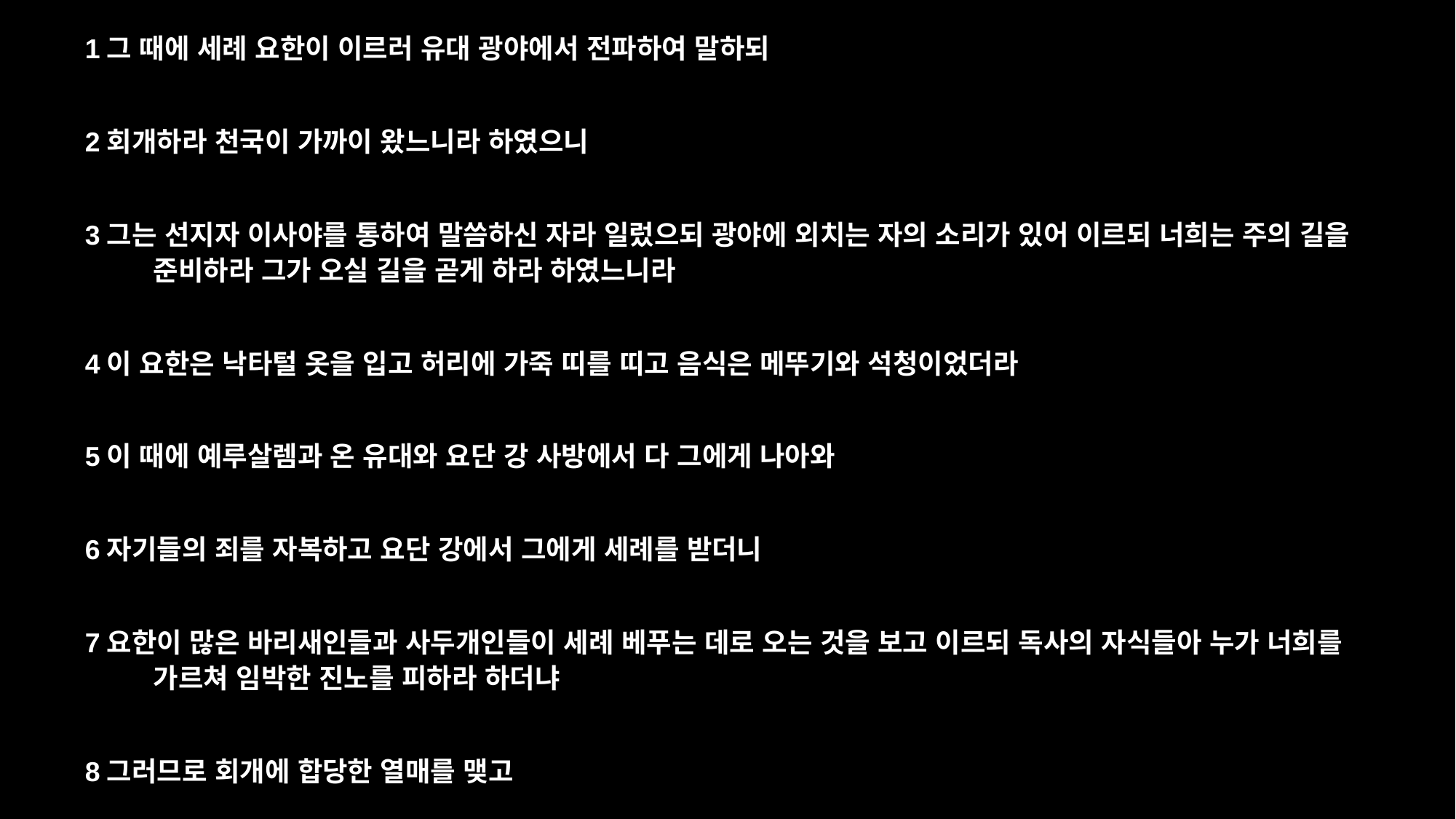

1그 때에 세례 요한이 이르러 유대 광야에서 전파하여 말하되
2회개하라 천국이 가까이 왔느니라 하였으니
3그는 선지자 이사야를 통하여 말씀하신 자라 일렀으되 광야에 외치는 자의 소리가 있어 이르되 너희는 주의 길을 준비하라 그가 오실 길을 곧게 하라 하였느니라
4이 요한은 낙타털 옷을 입고 허리에 가죽 띠를 띠고 음식은 메뚜기와 석청이었더라
5이 때에 예루살렘과 온 유대와 요단 강 사방에서 다 그에게 나아와
6자기들의 죄를 자복하고 요단 강에서 그에게 세례를 받더니
7요한이 많은 바리새인들과 사두개인들이 세례 베푸는 데로 오는 것을 보고 이르되 독사의 자식들아 누가 너희를 가르쳐 임박한 진노를 피하라 하더냐
8그러므로 회개에 합당한 열매를 맺고